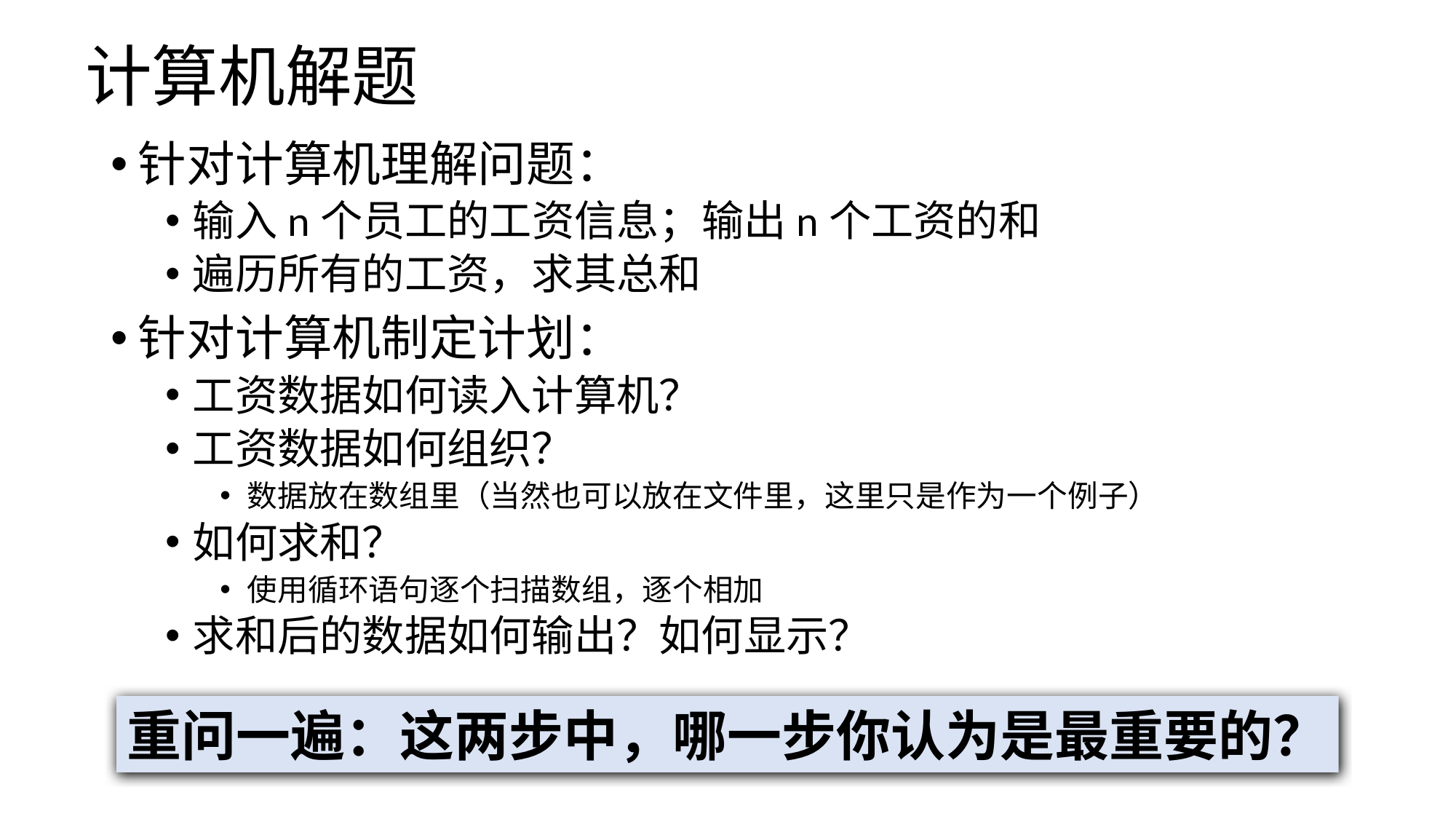

# 计算机解题
针对计算机理解问题：
输入n个员工的工资信息；输出n个工资的和
遍历所有的工资，求其总和
针对计算机制定计划：
工资数据如何读入计算机？
工资数据如何组织？
数据放在数组里（当然也可以放在文件里，这里只是作为一个例子）
如何求和？
使用循环语句逐个扫描数组，逐个相加
求和后的数据如何输出？如何显示？

重问一遍：这两步中，哪一步你认为是最重要的？